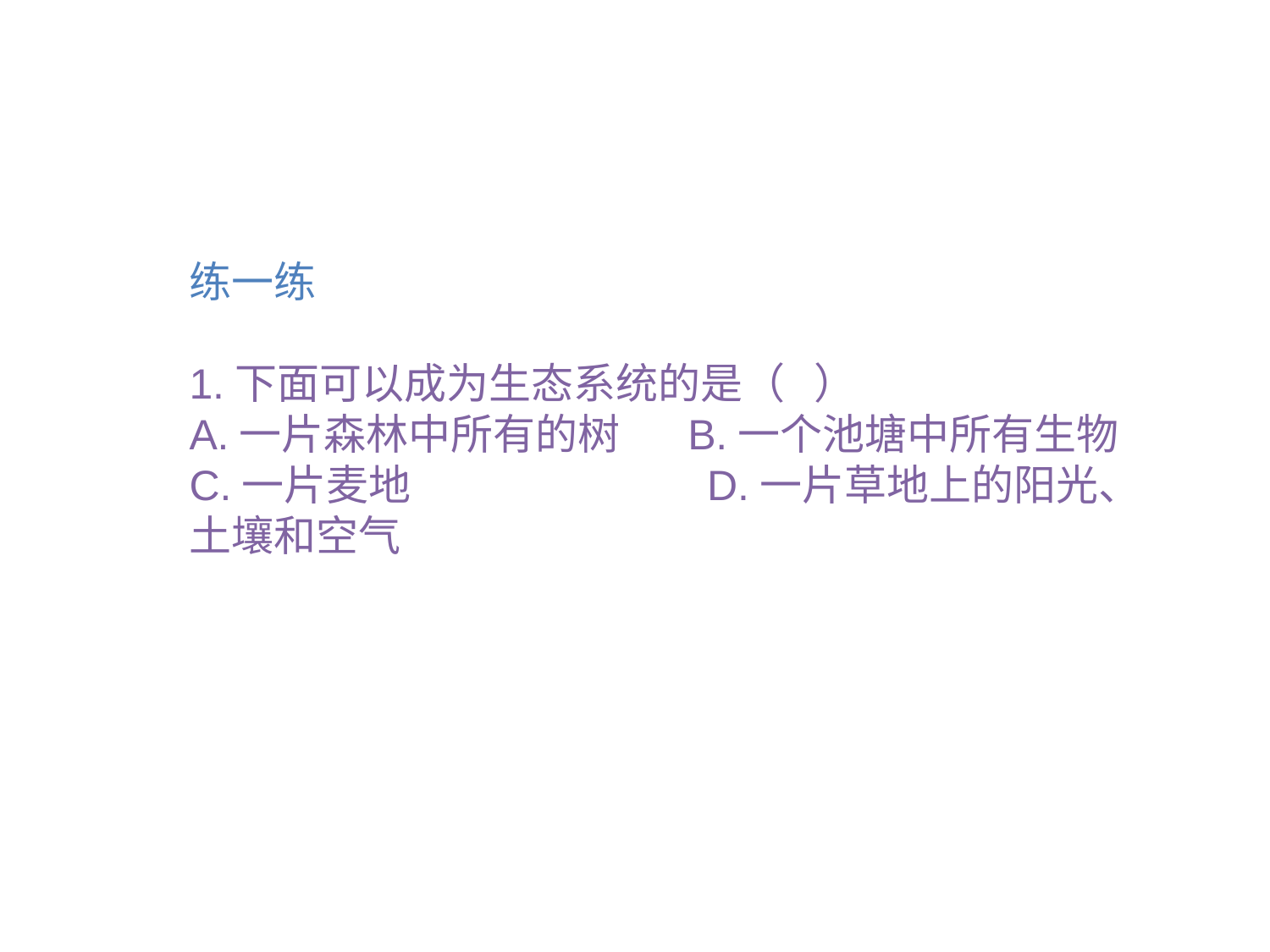

练一练

1.下面可以成为生态系统的是（   ）
A.一片森林中所有的树      B.一个池塘中所有生物
C.一片麦地                              D.一片草地上的阳光、土壤和空气